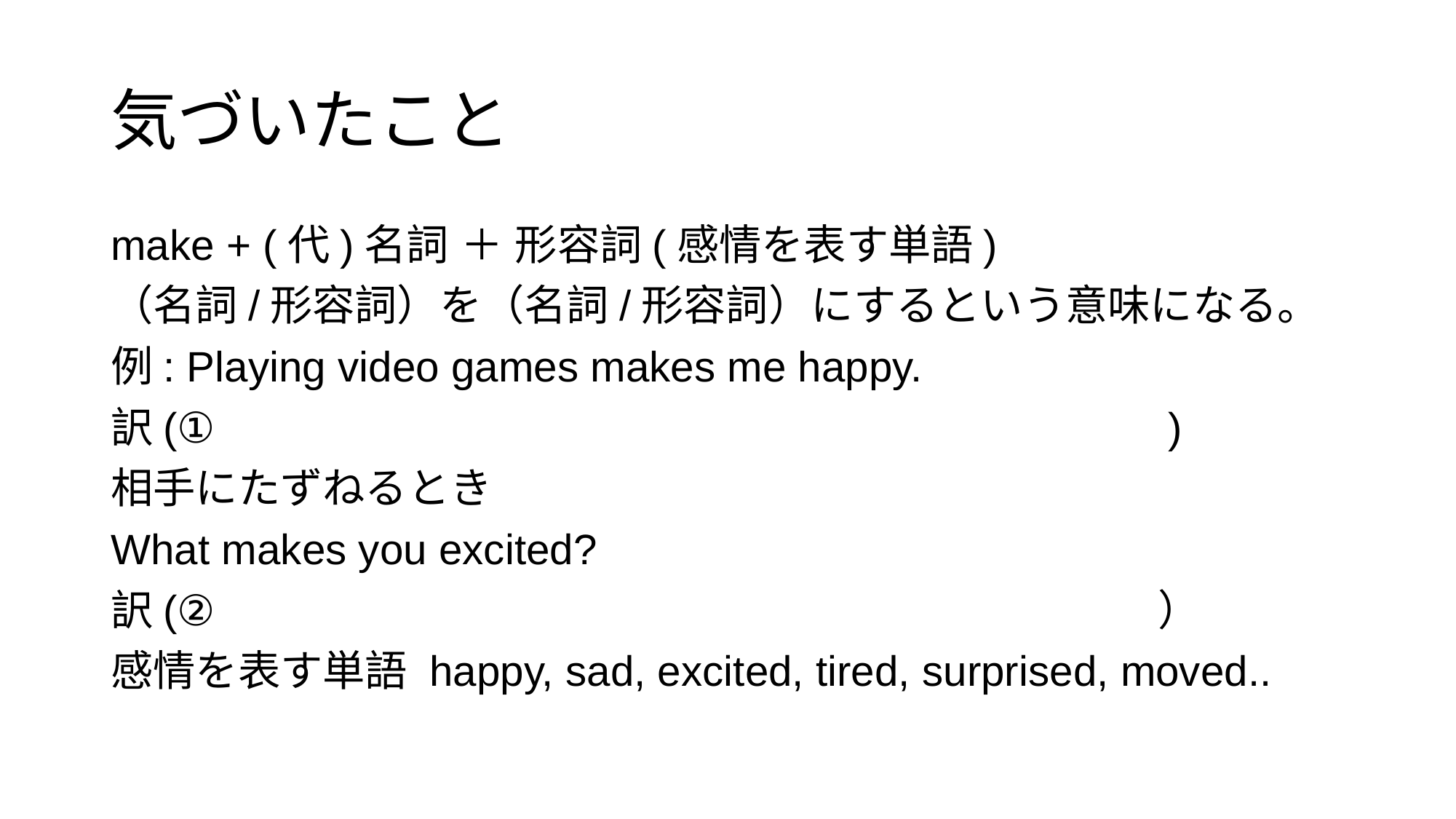

# 気づいたこと
make + (代)名詞 ＋ 形容詞(感情を表す単語)
（名詞/形容詞）を（名詞/形容詞）にするという意味になる。
例: Playing video games makes me happy.
訳(①　　　　　　　　　　　　　　　　　　　　　　)
相手にたずねるとき
What makes you excited?
訳(②　　　　　　　　　　　　　　　　　　　　　　）
感情を表す単語 happy, sad, excited, tired, surprised, moved..